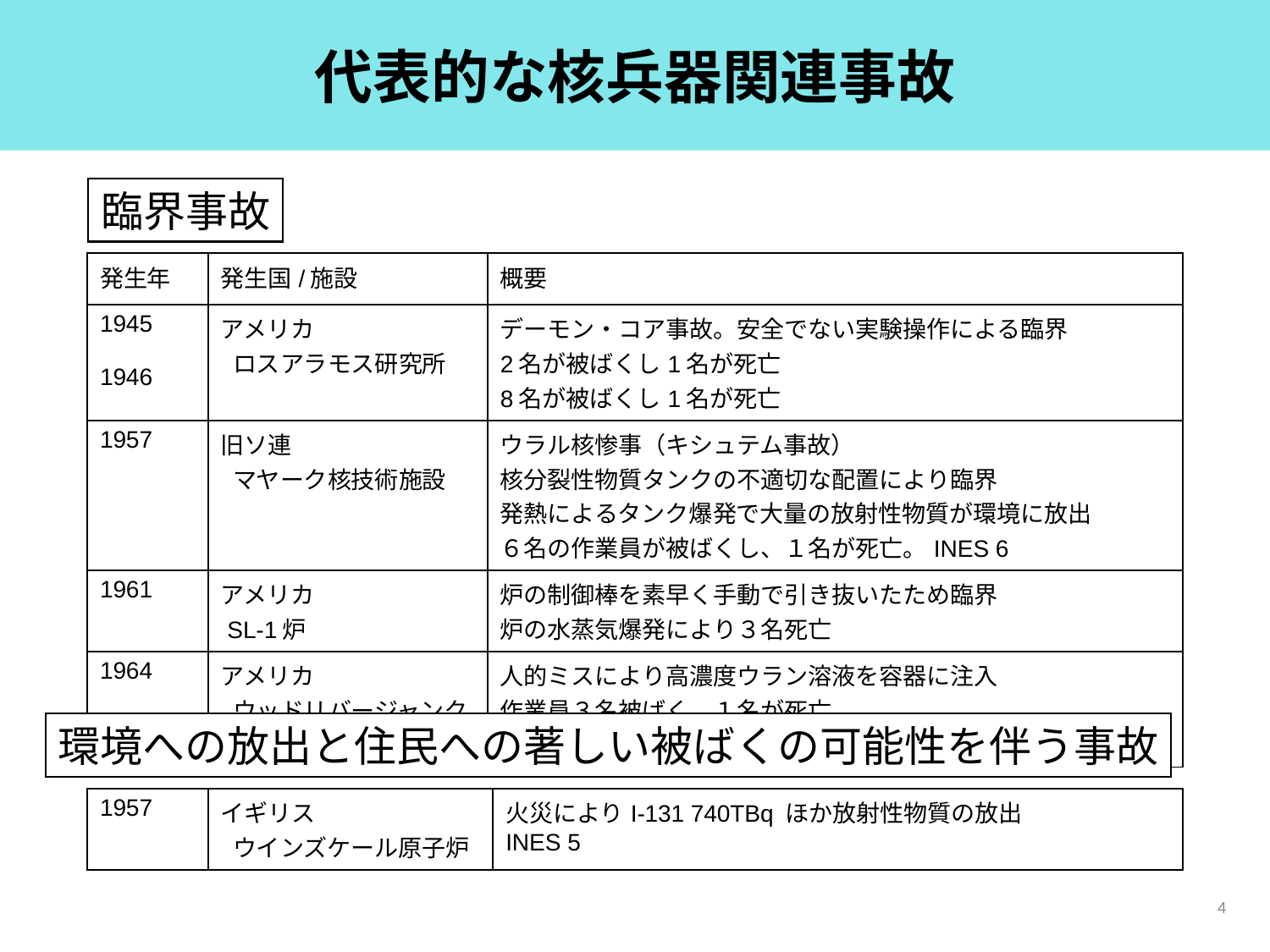

# 代表的な核兵器関連事故
臨界事故
| 発生年 | 発生国/施設 | 概要 |
| --- | --- | --- |
| 1945 1946 | アメリカ ロスアラモス研究所 | デーモン・コア事故。安全でない実験操作による臨界 2名が被ばくし1名が死亡 8名が被ばくし1名が死亡 |
| 1957 | 旧ソ連 マヤーク核技術施設 | ウラル核惨事（キシュテム事故） 核分裂性物質タンクの不適切な配置により臨界 発熱によるタンク爆発で大量の放射性物質が環境に放出 ６名の作業員が被ばくし、１名が死亡。INES 6 |
| 1961 | アメリカ SL-1炉 | 炉の制御棒を素早く手動で引き抜いたため臨界 炉の水蒸気爆発により３名死亡 |
| 1964 | アメリカ ウッドリバージャンク ション化学処理工場 | 人的ミスにより高濃度ウラン溶液を容器に注入 作業員３名被ばく、１名が死亡 |
環境への放出と住民への著しい被ばくの可能性を伴う事故
| 1957 | イギリス ウインズケール原子炉 | 火災によりI-131 740TBq ほか放射性物質の放出 INES 5 |
| --- | --- | --- |
4